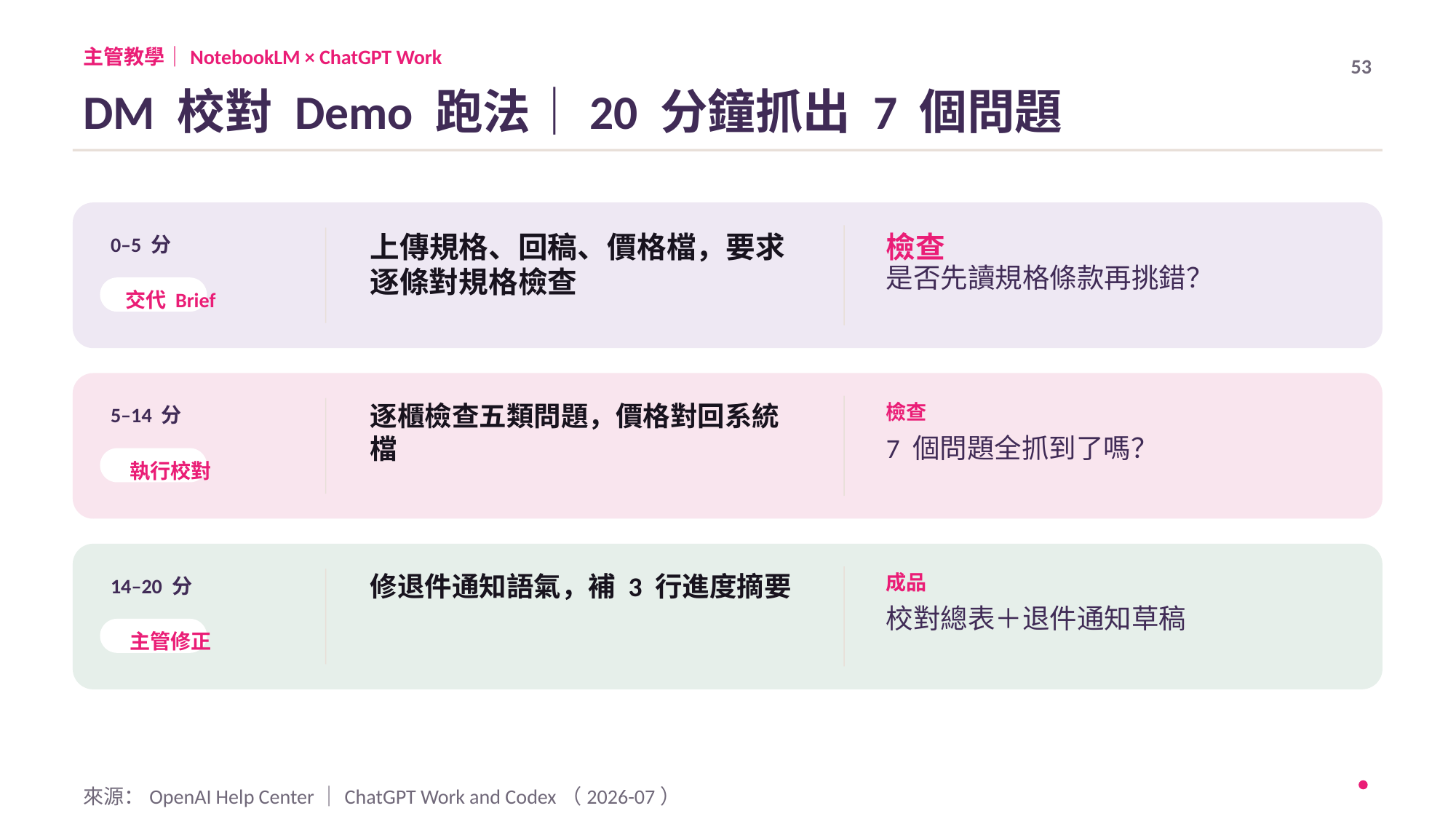

主管教學｜NotebookLM × ChatGPT Work
53
DM 校對 Demo 跑法｜20 分鐘抓出 7 個問題

上傳規格、回稿、價格檔，要求逐條對規格檢查
檢查

0–5 分

是否先讀規格條款再挑錯？

交代 Brief

逐櫃檢查五類問題，價格對回系統檔
檢查

5–14 分

7 個問題全抓到了嗎？

執行校對

修退件通知語氣，補 3 行進度摘要
成品

14–20 分

校對總表＋退件通知草稿

主管修正
來源：OpenAI Help Center｜ChatGPT Work and Codex（2026-07）